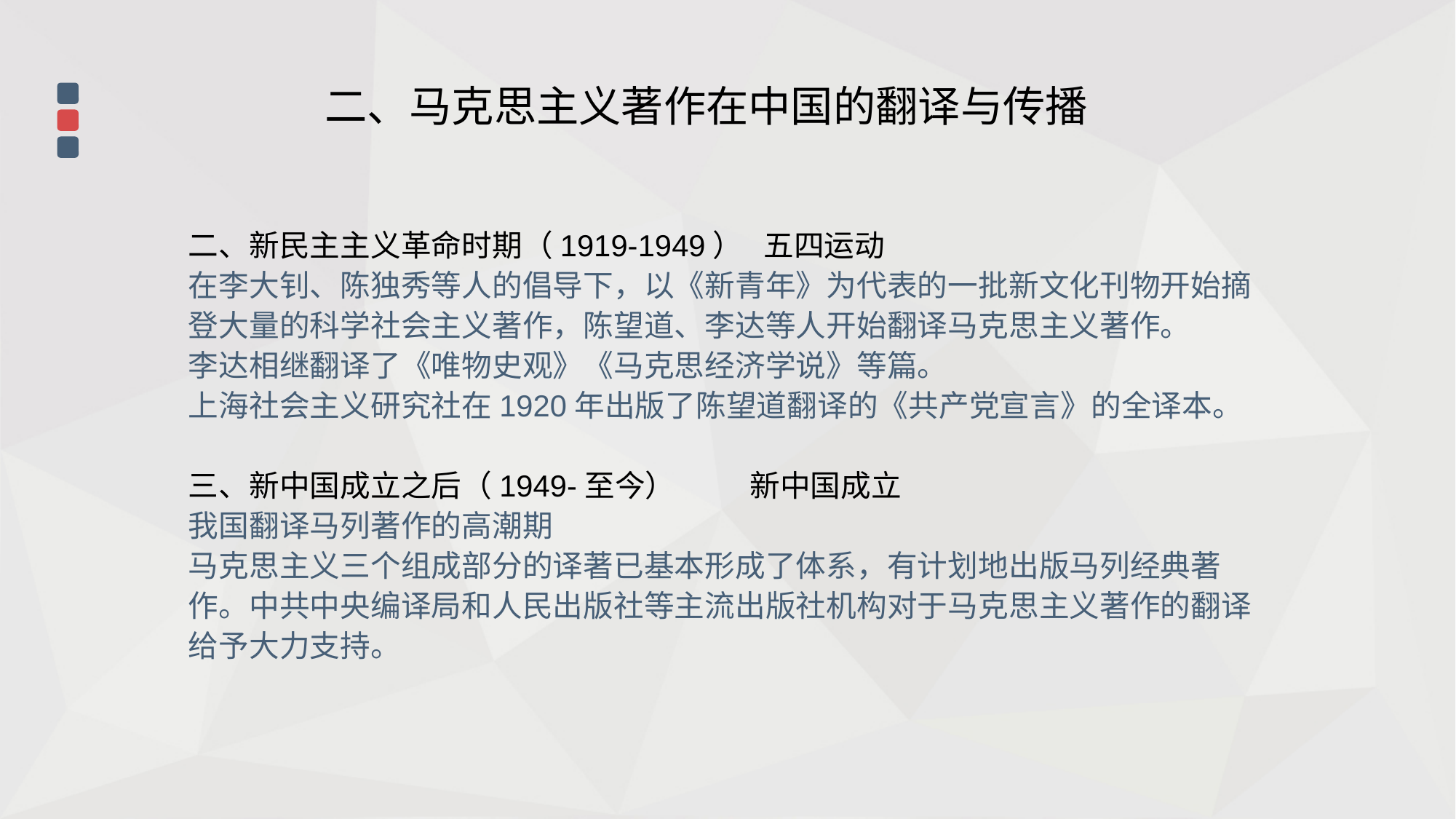

二、马克思主义著作在中国的翻译与传播
二、新民主主义革命时期（1919-1949）   五四运动
在李大钊、陈独秀等人的倡导下，以《新青年》为代表的一批新文化刊物开始摘登大量的科学社会主义著作，陈望道、李达等人开始翻译马克思主义著作。
李达相继翻译了《唯物史观》《马克思经济学说》等篇。
上海社会主义研究社在1920年出版了陈望道翻译的《共产党宣言》的全译本。

三、新中国成立之后（1949-至今）           新中国成立
我国翻译马列著作的高潮期
马克思主义三个组成部分的译著已基本形成了体系，有计划地出版马列经典著作。中共中央编译局和人民出版社等主流出版社机构对于马克思主义著作的翻译给予大力支持。